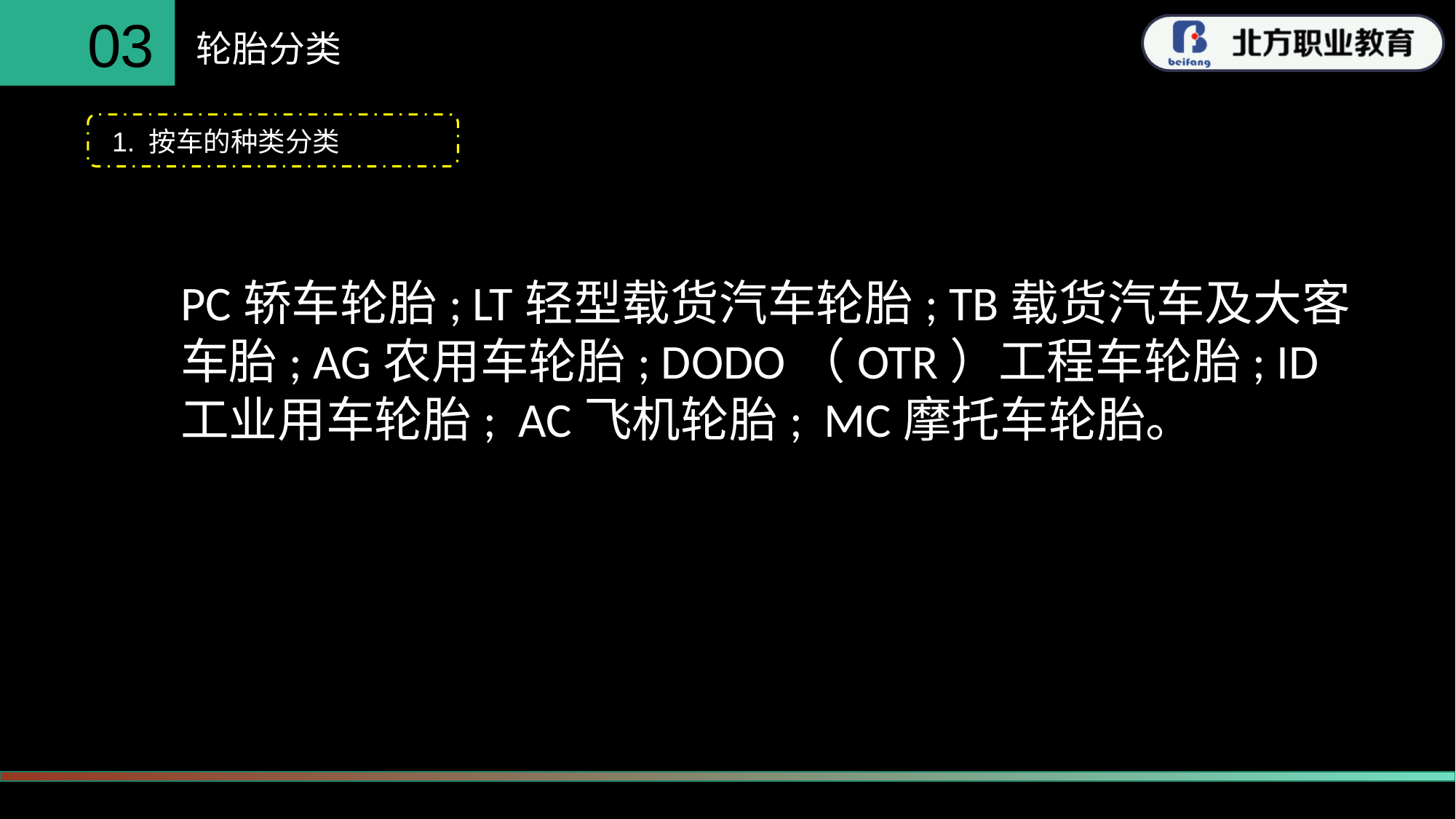

03
轮胎分类

1. 按车的种类分类
PC轿车轮胎; LT轻型载货汽车轮胎; TB载货汽车及大客车胎; AG农用车轮胎; DODO（OTR）工程车轮胎; ID工业用车轮胎;  AC飞机轮胎;  MC摩托车轮胎。